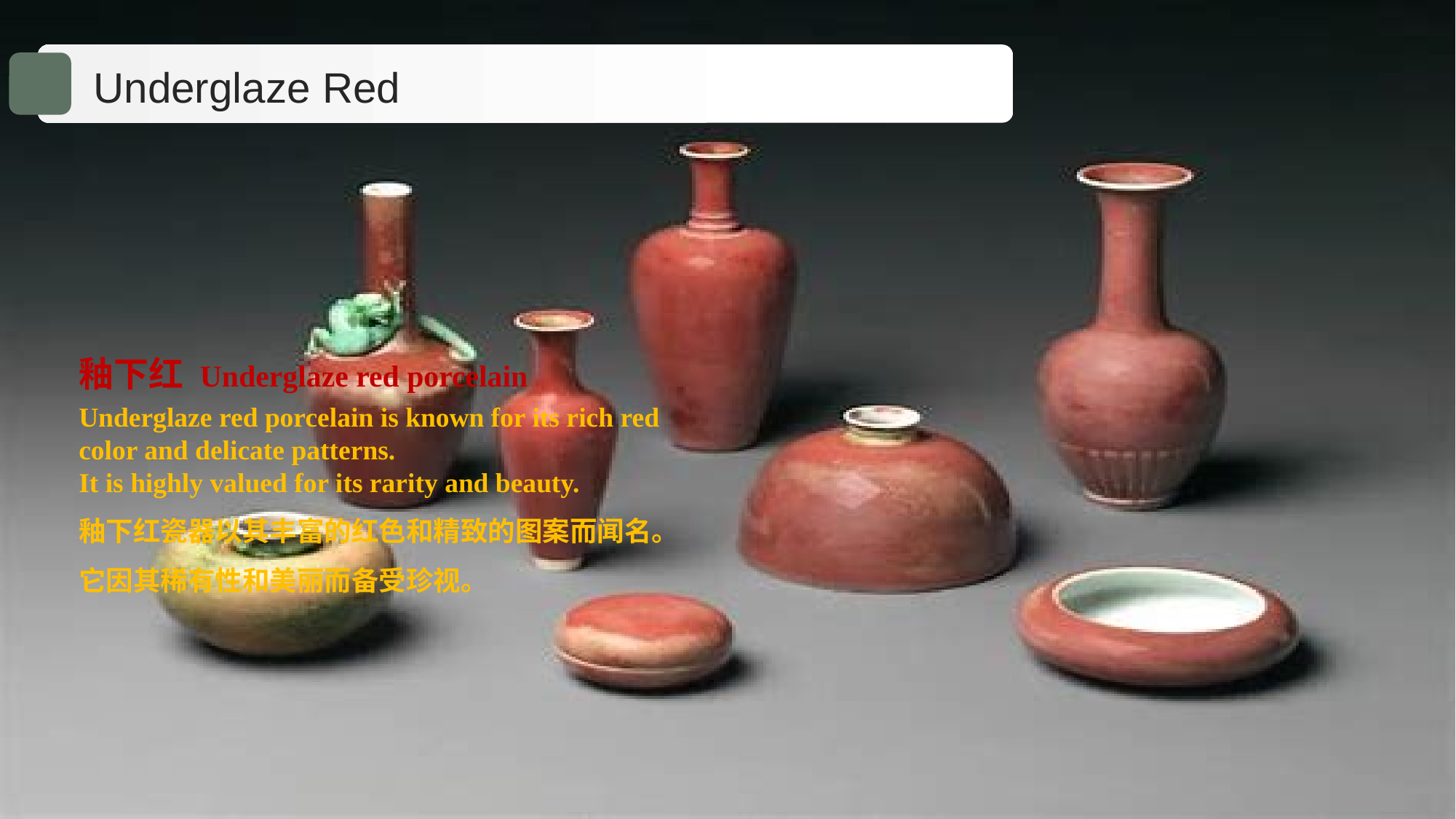

Underglaze Red
釉下红 Underglaze red porcelain
Underglaze red porcelain is known for its rich red color and delicate patterns.
It is highly valued for its rarity and beauty.
釉下红瓷器以其丰富的红色和精致的图案而闻名。它因其稀有性和美丽而备受珍视。